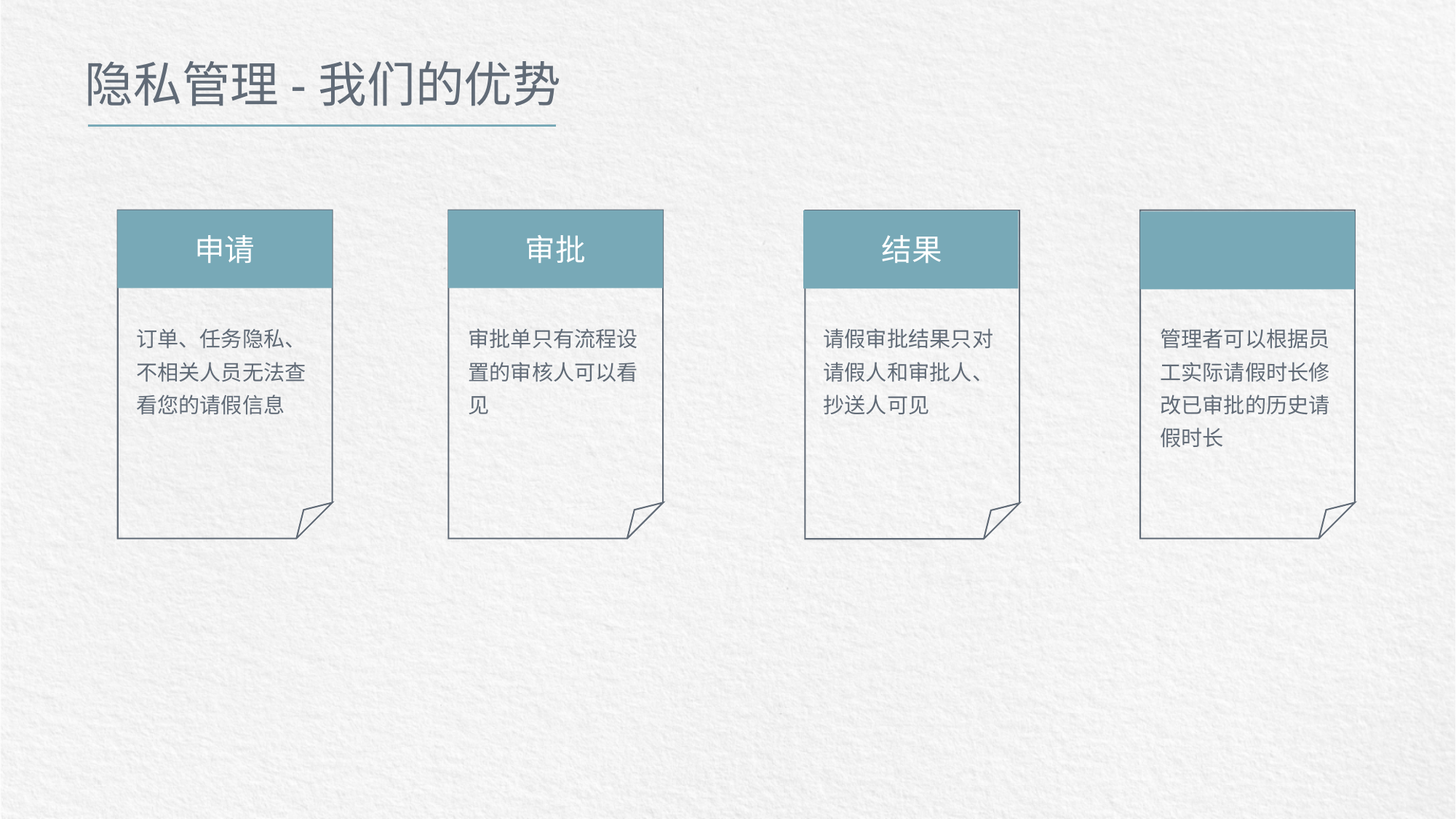

隐私管理-我们的优势

申请
审批
结果
管理者可以根据员工实际请假时长修改已审批的历史请假时长
订单、任务隐私、不相关人员无法查看您的请假信息
审批单只有流程设置的审核人可以看见
请假审批结果只对请假人和审批人、抄送人可见